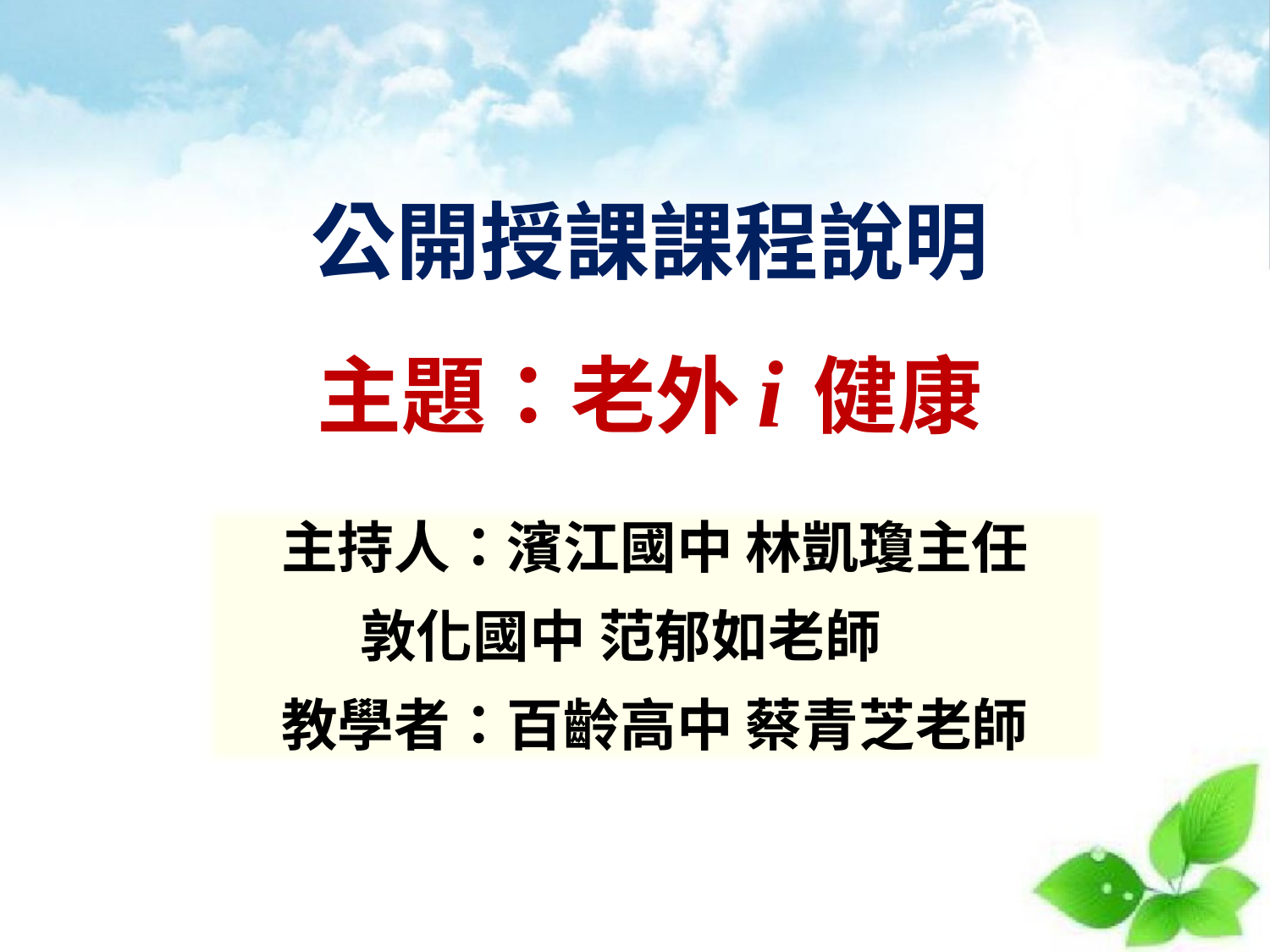

公開授課課程說明
主題：老外 i 健康
主持人：濱江國中 林凱瓊主任
          敦化國中 范郁如老師
教學者：百齡高中 蔡青芝老師